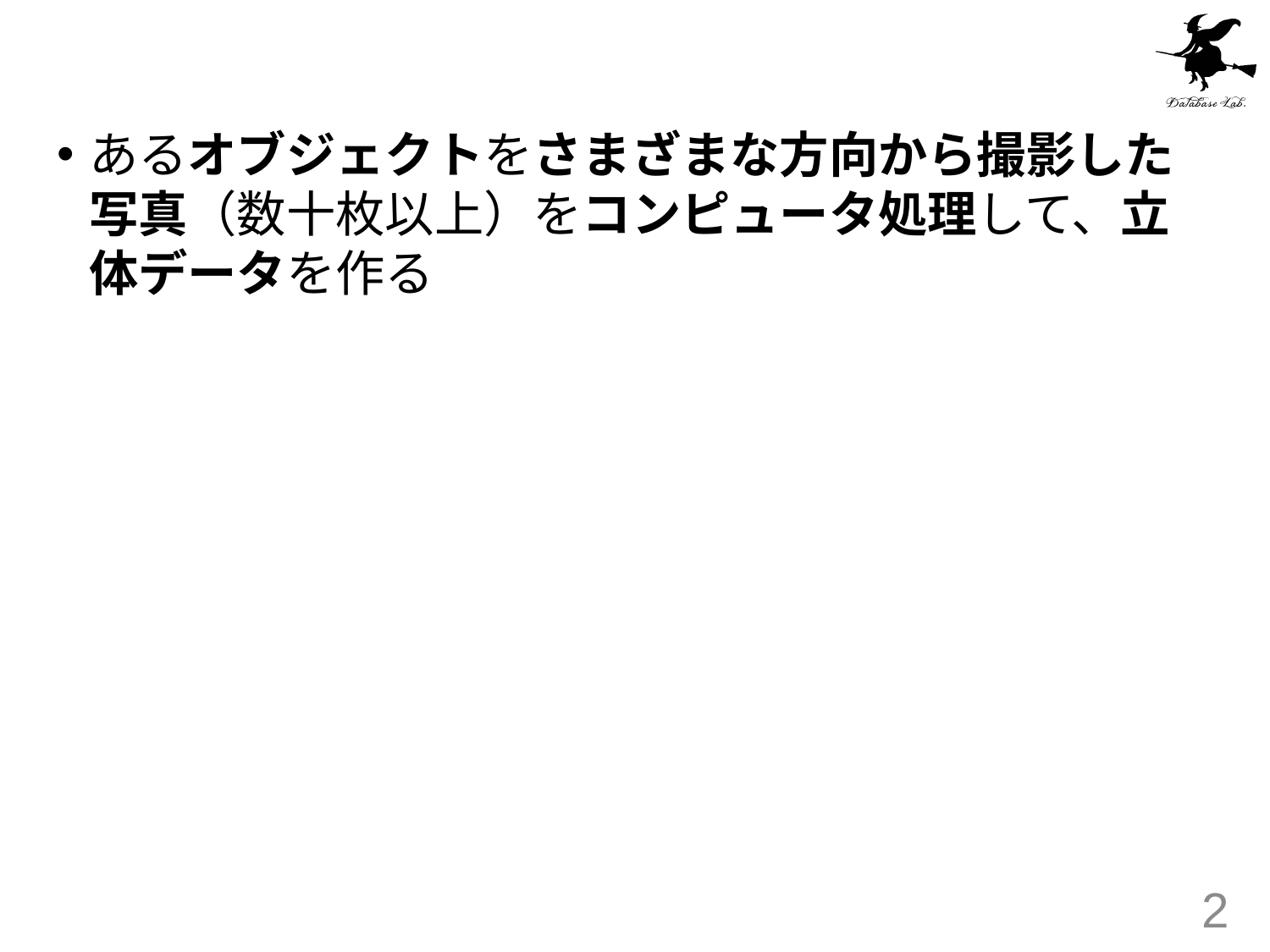

#
あるオブジェクトをさまざまな方向から撮影した写真（数十枚以上）をコンピュータ処理して、立体データを作る

2